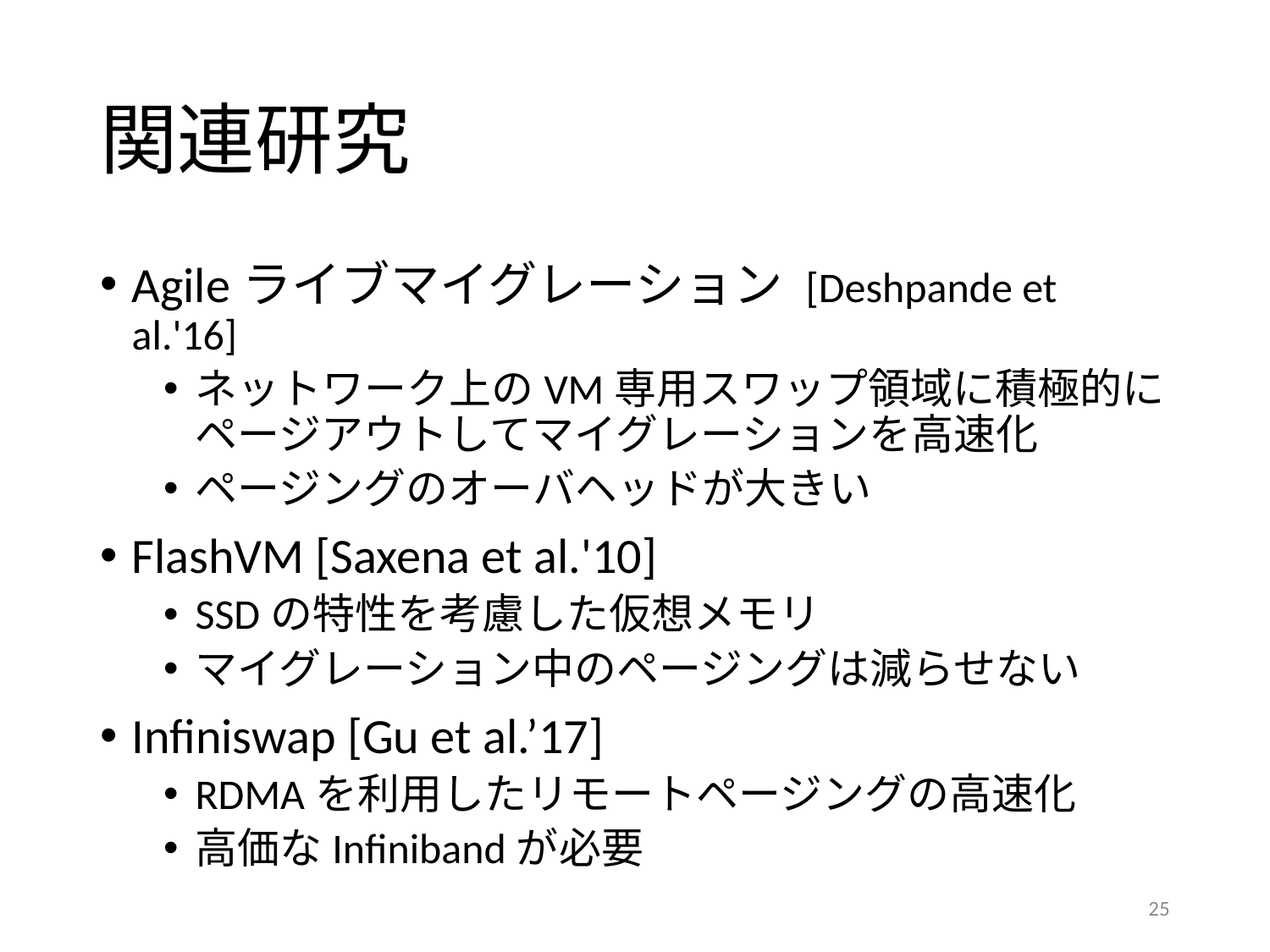

# 関連研究
Agileライブマイグレーション [Deshpande et al.'16]
ネットワーク上のVM専用スワップ領域に積極的にページアウトしてマイグレーションを高速化
ページングのオーバヘッドが大きい
FlashVM [Saxena et al.'10]
SSDの特性を考慮した仮想メモリ
マイグレーション中のページングは減らせない
Infiniswap [Gu et al.’17]
RDMAを利用したリモートページングの高速化
高価なInfinibandが必要
25